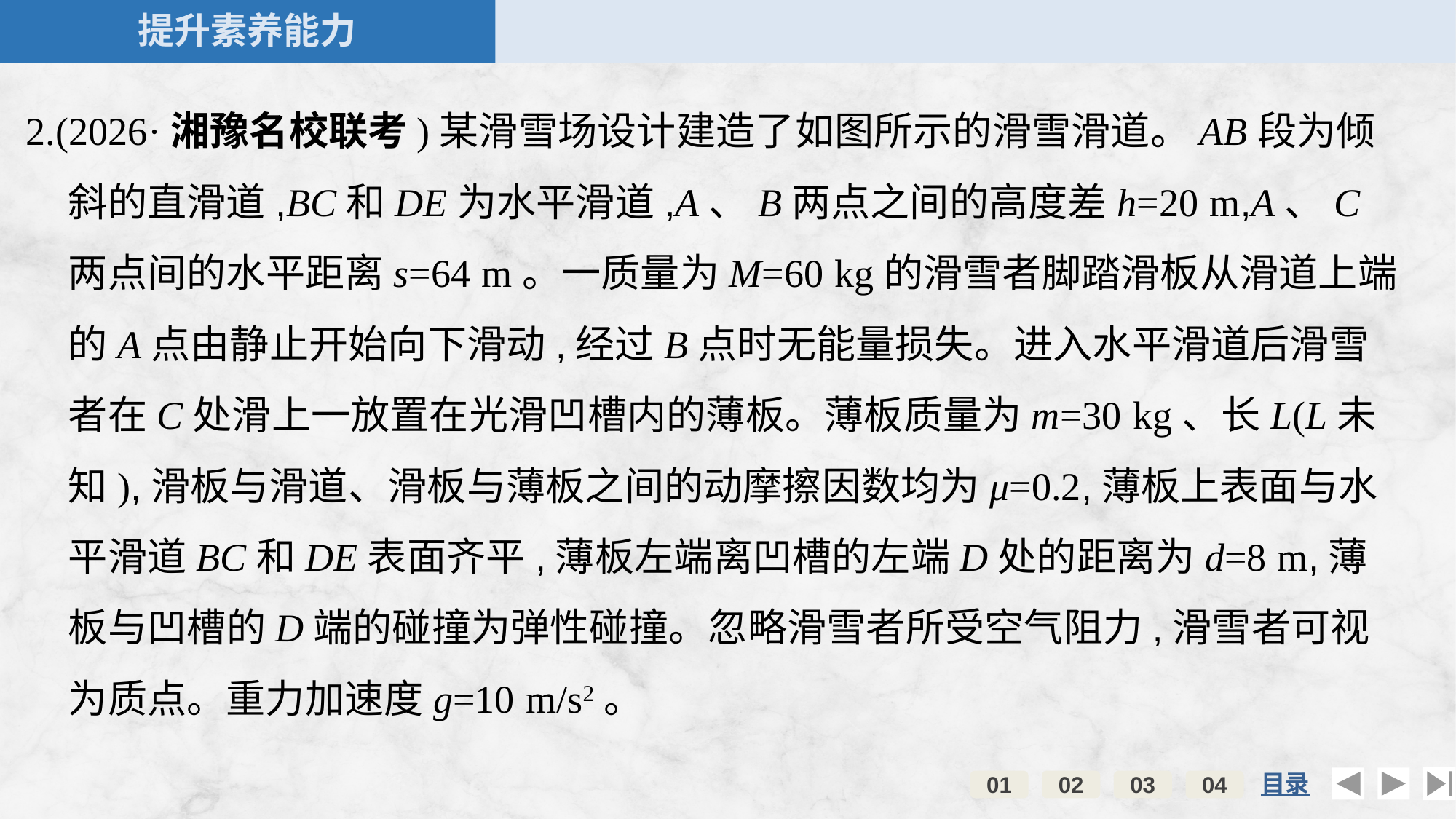

2.(2026·湘豫名校联考)某滑雪场设计建造了如图所示的滑雪滑道。AB段为倾斜的直滑道,BC和DE为水平滑道,A、B两点之间的高度差h=20 m,A、C两点间的水平距离s=64 m。一质量为M=60 kg的滑雪者脚踏滑板从滑道上端的A点由静止开始向下滑动,经过B点时无能量损失。进入水平滑道后滑雪者在C处滑上一放置在光滑凹槽内的薄板。薄板质量为m=30 kg、长L(L未知),滑板与滑道、滑板与薄板之间的动摩擦因数均为μ=0.2,薄板上表面与水平滑道BC和DE表面齐平,薄板左端离凹槽的左端D处的距离为d=8 m,薄板与凹槽的D端的碰撞为弹性碰撞。忽略滑雪者所受空气阻力,滑雪者可视为质点。重力加速度g=10 m/s2。